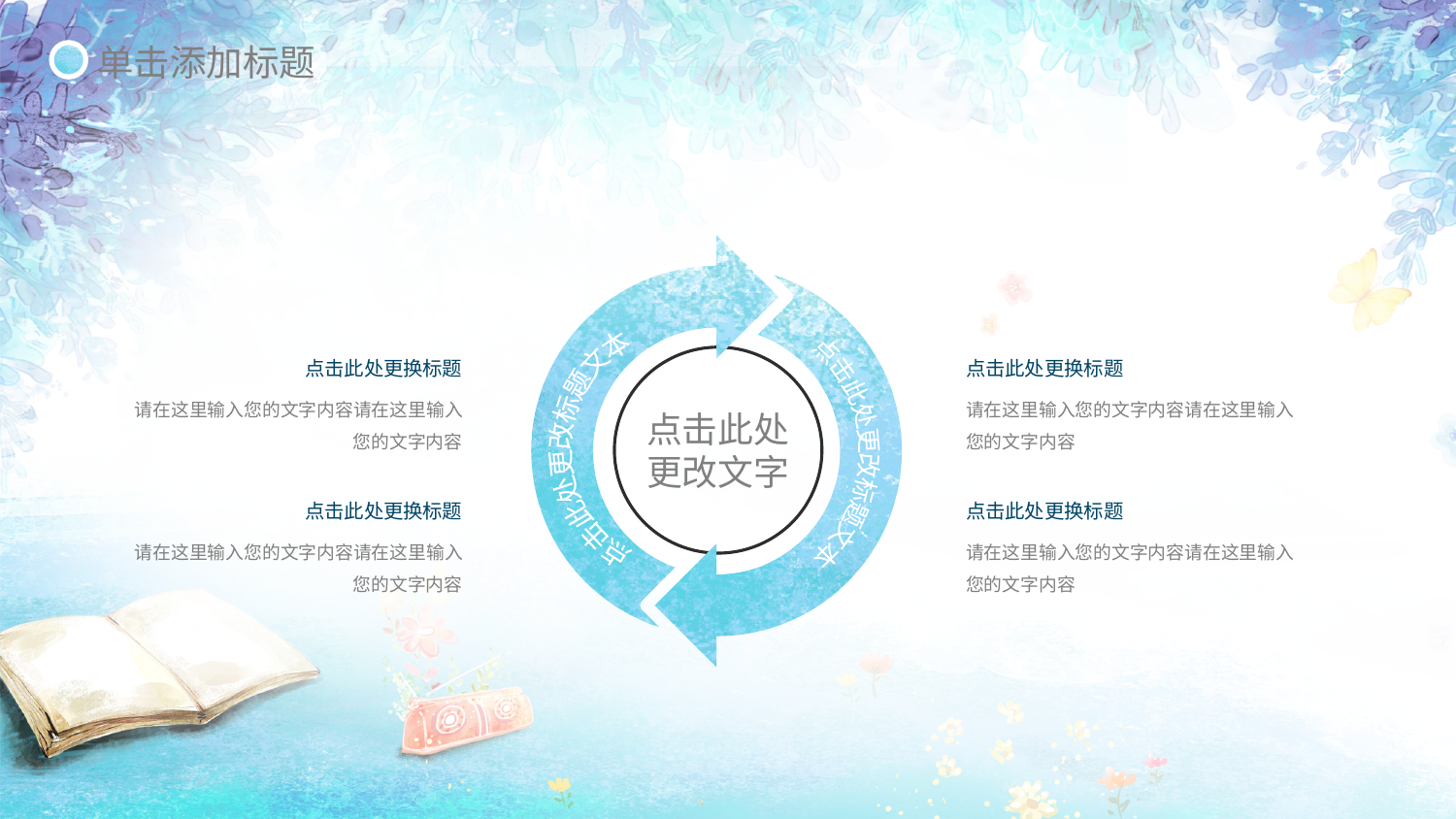

单击添加标题

点击此处更改标题文本
点击此处更改标题文本
点击此处
更改文字
点击此处更换标题
请在这里输入您的文字内容请在这里输入您的文字内容
点击此处更换标题
请在这里输入您的文字内容请在这里输入您的文字内容
点击此处更换标题
请在这里输入您的文字内容请在这里输入您的文字内容
点击此处更换标题
请在这里输入您的文字内容请在这里输入您的文字内容